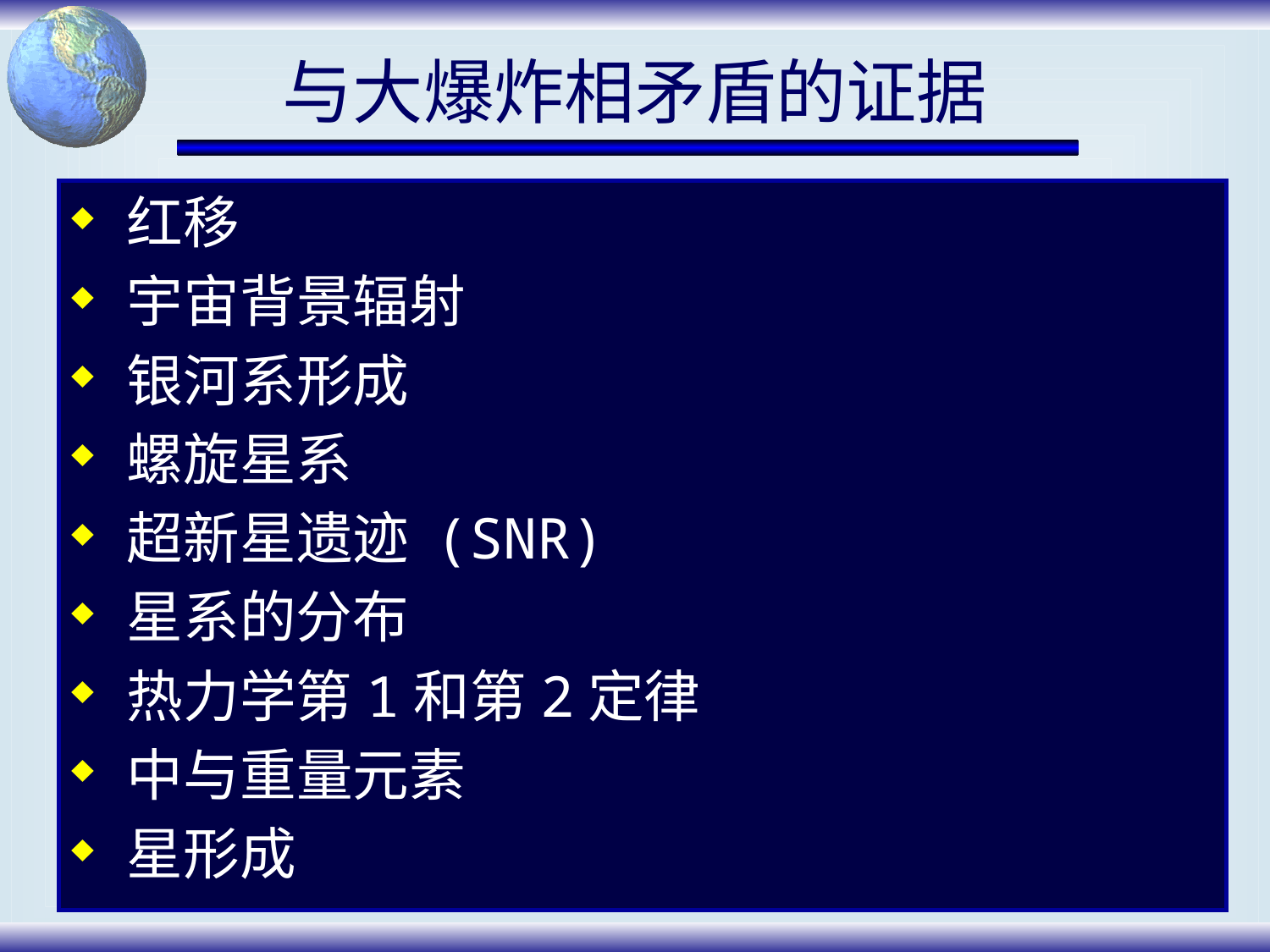

# 与大爆炸相矛盾的证据
红移
宇宙背景辐射
银河系形成
螺旋星系
超新星遗迹 (SNR)
星系的分布
热力学第1和第2定律
中与重量元素
星形成